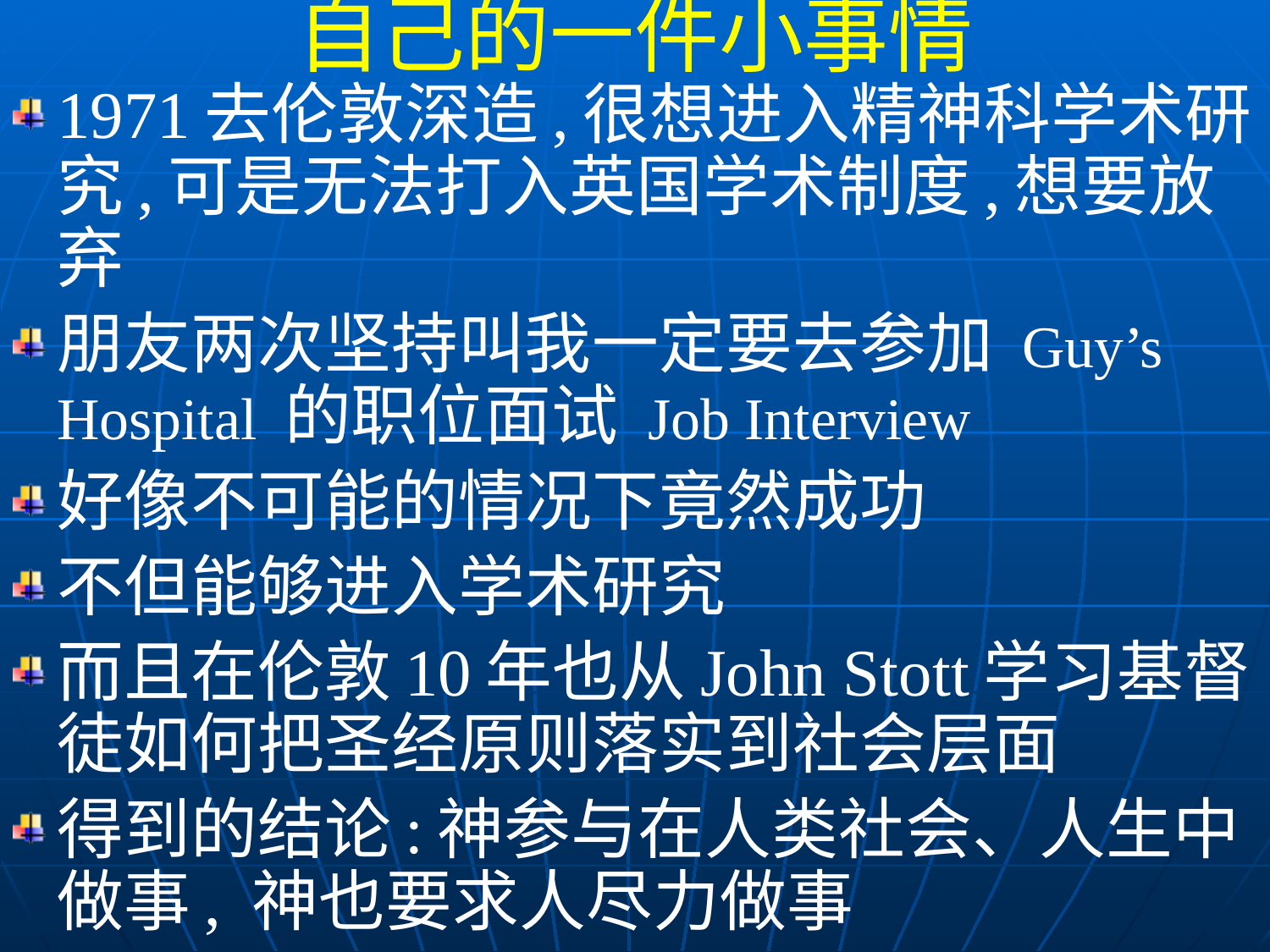

自己的一件小事情
1971去伦敦深造,很想进入精神科学术研究,可是无法打入英国学术制度,想要放弃
朋友两次坚持叫我一定要去参加 Guy’s Hospital 的职位面试 Job Interview
好像不可能的情况下竟然成功
不但能够进入学术研究
而且在伦敦10年也从John Stott学习基督徒如何把圣经原则落实到社会层面
得到的结论:神参与在人类社会、人生中做事, 神也要求人尽力做事